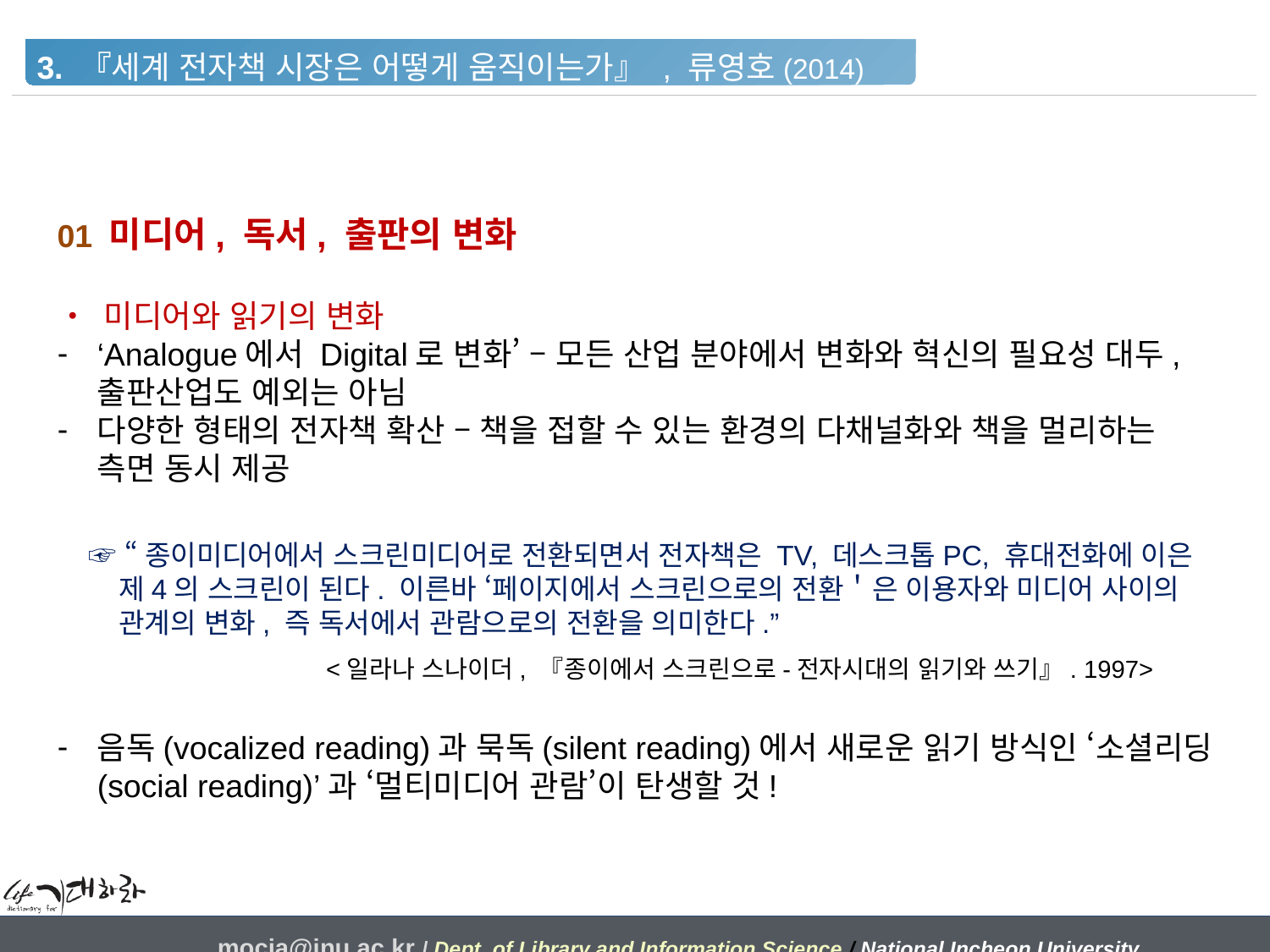

3. 『세계 전자책 시장은 어떻게 움직이는가』 , 류영호(2014)

01 미디어, 독서, 출판의 변화
• 미디어와 읽기의 변화
‘Analogue에서 Digital로 변화’ – 모든 산업 분야에서 변화와 혁신의 필요성 대두, 출판산업도 예외는 아님
다양한 형태의 전자책 확산 – 책을 접할 수 있는 환경의 다채널화와 책을 멀리하는 측면 동시 제공

    ☞ “종이미디어에서 스크린미디어로 전환되면서 전자책은 TV, 데스크톱PC, 휴대전화에 이은
       제4의 스크린이 된다. 이른바 ‘페이지에서 스크린으로의 전환＇은 이용자와 미디어 사이의
       관계의 변화, 즉 독서에서 관람으로의 전환을 의미한다.”
                               <일라나 스나이더, 『종이에서 스크린으로-전자시대의 읽기와 쓰기』. 1997>

음독(vocalized reading)과 묵독(silent reading)에서 새로운 읽기 방식인 ‘소셜리딩(social reading)’과 ‘멀티미디어 관람’이 탄생할 것!

mocja@inu.ac.kr / Dept. of Library and Information Science / National Incheon University